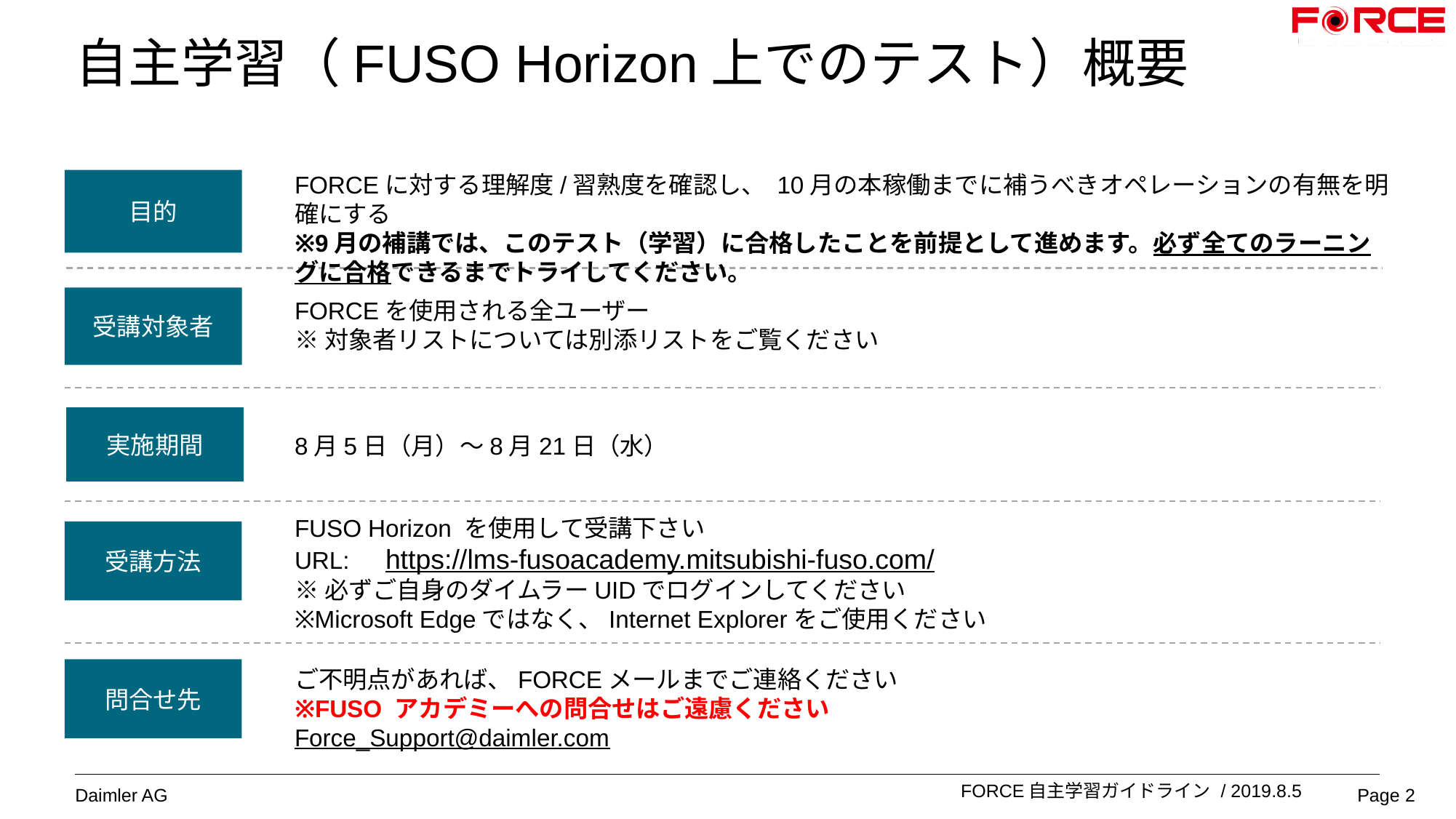

# 自主学習（FUSO Horizon上でのテスト）概要
目的
FORCEに対する理解度/習熟度を確認し、 10月の本稼働までに補うべきオペレーションの有無を明確にする
※9月の補講では、このテスト（学習）に合格したことを前提として進めます。必ず全てのラーニングに合格できるまでトライしてください。
受講対象者
FORCEを使用される全ユーザー
※対象者リストについては別添リストをご覧ください
実施期間
8月5日（月）～8月21日（水）
FUSO Horizon を使用して受講下さい
URL:　https://lms-fusoacademy.mitsubishi-fuso.com/
※必ずご自身のダイムラーUIDでログインしてください
※Microsoft Edgeではなく、Internet Explorerをご使用ください
受講方法
問合せ先
ご不明点があれば、FORCEメールまでご連絡ください
※FUSO アカデミーへの問合せはご遠慮ください
Force_Support@daimler.com
FORCE自主学習ガイドライン / 2019.8.5